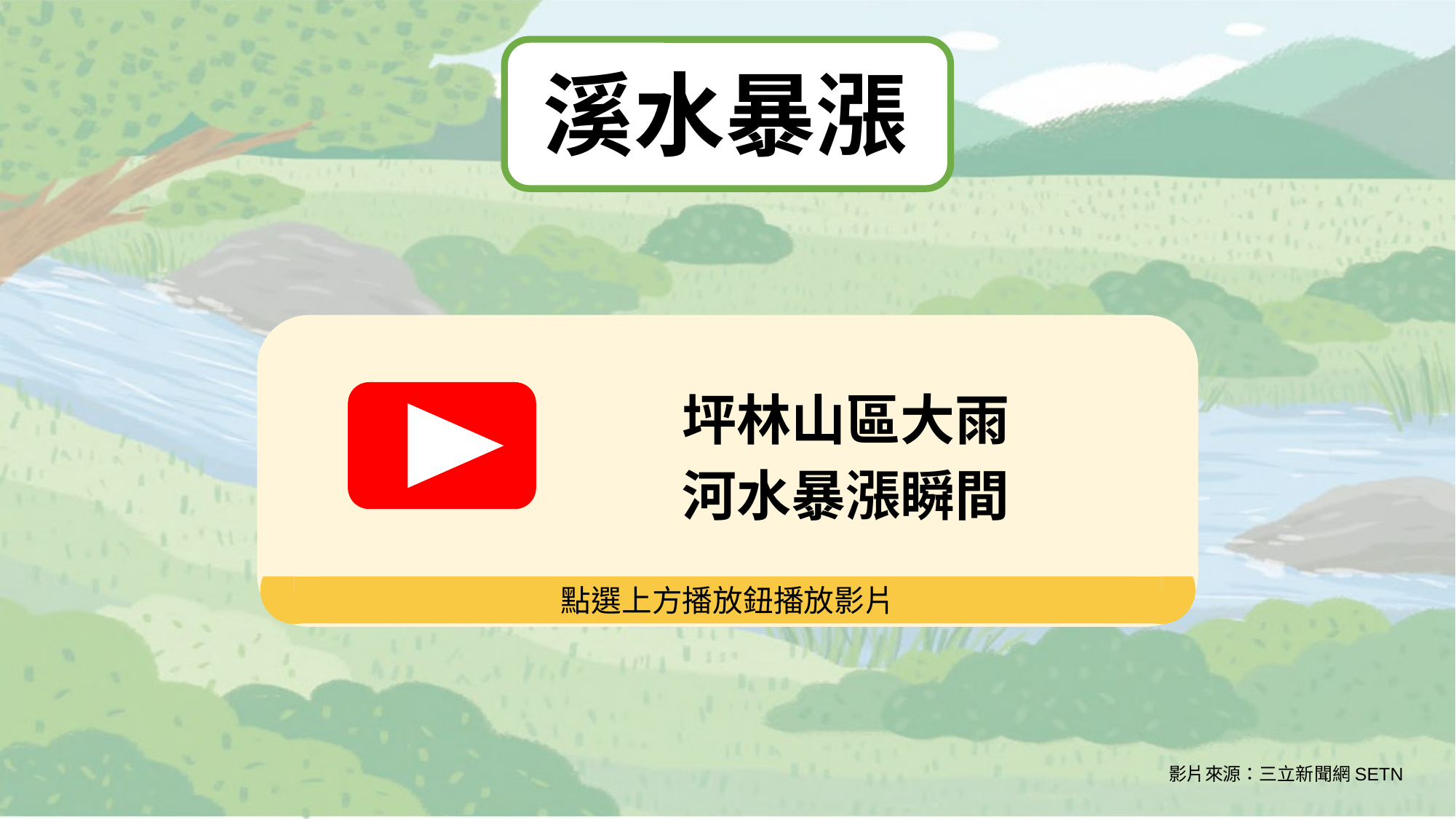

溪水暴漲

坪林山區大雨
河水暴漲瞬間

點選上方播放鈕播放影片
影片來源：三立新聞網SETN